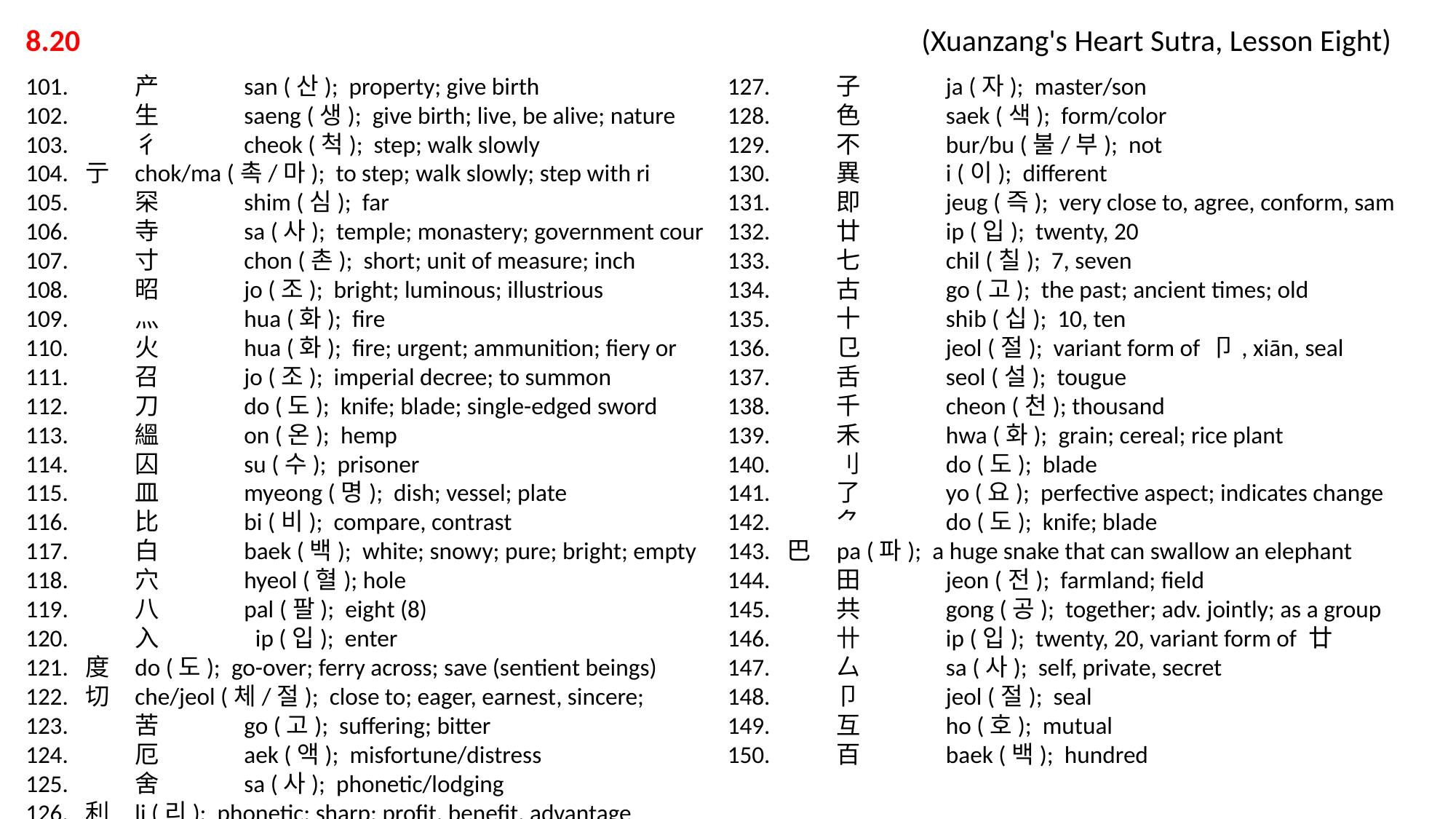

8.20  			  			                         (Xuanzang's Heart Sutra, Lesson Eight)
101.	产	san (산);  property; give birth
102.	生	saeng (생);  give birth; live, be alive; nature
103.	彳	cheok (척);  step; walk slowly
104.  亍	chok/ma (촉/마);  to step; walk slowly; step with ri
105.	罙	shim (심);  far
106.	寺	sa (사);  temple; monastery; government cour
107.	寸	chon (촌);  short; unit of measure; inch
108.	昭	jo (조);  bright; luminous; illustrious
109.	灬	hua (화);  fire
110.	火	hua (화);  fire; urgent; ammunition; fiery or
111.	召	jo (조);  imperial decree; to summon
112.	刀	do (도);  knife; blade; single-edged sword
113.	縕	on (온);  hemp
114.	囚	su (수);  prisoner
115.	皿	myeong (명);  dish; vessel; plate
116.	比	bi (비);  compare, contrast
117.	白	baek (백);  white; snowy; pure; bright; empty
118.	穴  	hyeol (혈); hole
119.	八  	pal (팔);  eight (8)
120.	入	 ip (입);  enter
121.  度	do (도);  go-over; ferry across; save (sentient beings)
122.  切	che/jeol (체/절);  close to; eager, earnest, sincere;
123.	苦	go (고);  suffering; bitter
124.	厄	aek (액);  misfortune/distress
125.	舍	sa (사);  phonetic/lodging
126.  利	li (리);  phonetic; sharp; profit, benefit, advantage
127.	子	ja (자);  master/son
128.	色	saek (색);  form/color
129.	不	bur/bu (불/부);  not
130.	異	i (이);  different
131.	即	jeug (즉);  very close to, agree, conform, sam
132.	廿	ip (입);  twenty, 20
133.	七	chil (칠);  7, seven
134.	古	go (고);  the past; ancient times; old
135.	十  	shib (십);  10, ten
136.	㔾	jeol (절);  variant form of 卩, xiān, seal
137.	舌	seol (설);  tougue
138.	千	cheon (천); thousand
139.	禾	hwa (화);  grain; cereal; rice plant
140.	刂	do (도);  blade
141.	了	yo (요);  perfective aspect; indicates change
142.	⺈	do (도);  knife; blade
143.  巴	pa (파);  a huge snake that can swallow an elephant
144.	田	jeon (전);  farmland; field
145.	共	gong (공);  together; adv. jointly; as a group
146.	卄	ip (입);  twenty, 20, variant form of 廿
147.	厶	sa (사);  self, private, secret
148.	卩	jeol (절);  seal
149.	互 	ho (호);  mutual
150.	百	baek (백);  hundred